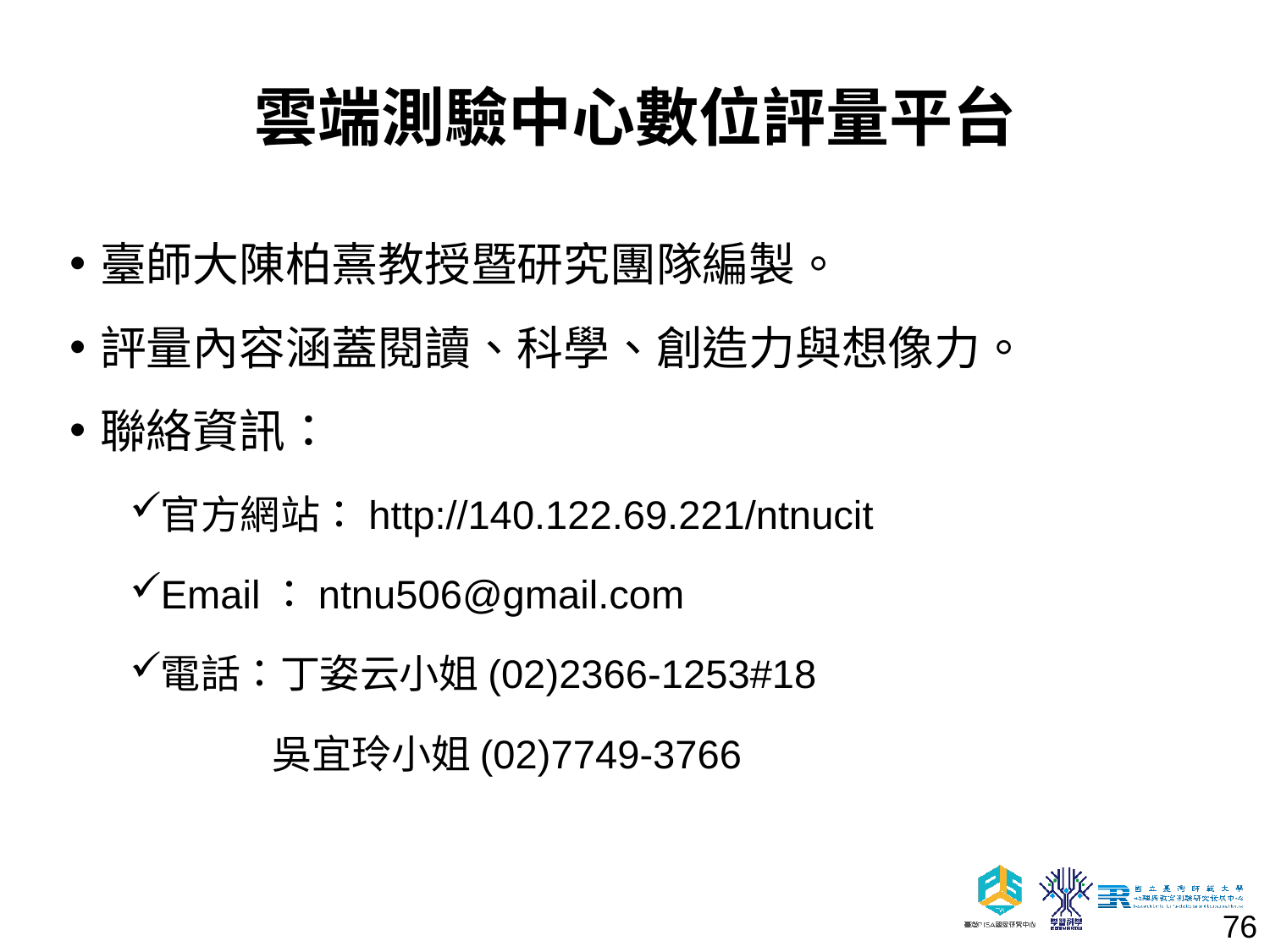

# 雲端測驗中心數位評量平台
臺師大陳柏熹教授暨研究團隊編製。
評量內容涵蓋閱讀、科學、創造力與想像力。
聯絡資訊：
官方網站：http://140.122.69.221/ntnucit
Email：ntnu506@gmail.com
電話：丁姿云小姐(02)2366-1253#18
               吳宜玲小姐(02)7749-3766

76